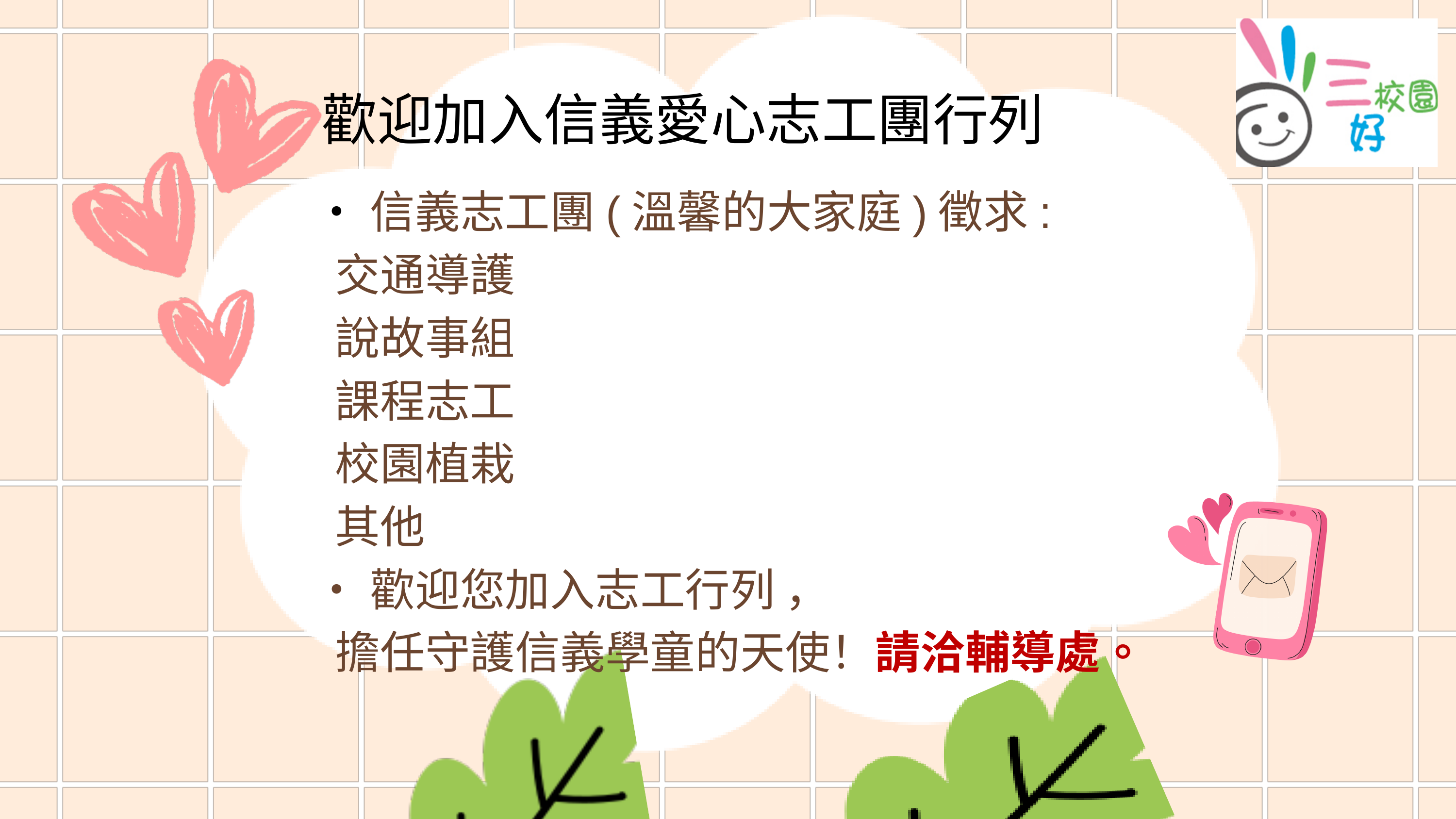

歡迎加入信義愛心志工團行列

•信義志工團(溫馨的大家庭)徵求:
 交通導護
 說故事組
 課程志工
 校園植栽
 其他
•歡迎您加入志工行列 ，
 擔任守護信義學童的天使！請洽輔導處。